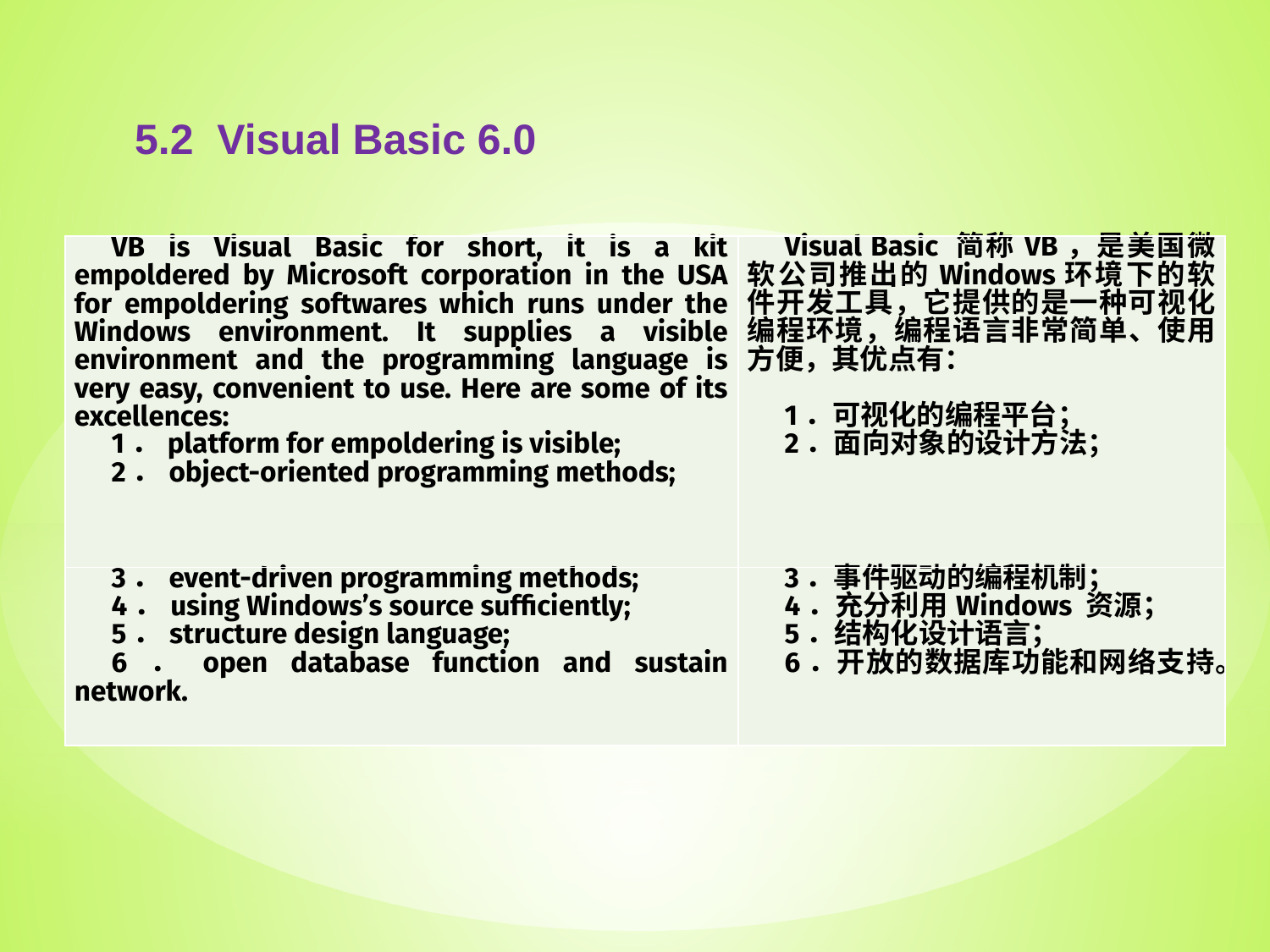

5.2  Visual Basic 6.0

| VB is Visual Basic for short, it is a kit empoldered by Microsoft corporation in the USA for empoldering softwares which runs under the Windows environment. It supplies a visible environment and the programming language is very easy, convenient to use. Here are some of its excellences: 1．platform for empoldering is visible; 2．object-oriented programming methods; | Visual Basic 简称VB，是美国微软公司推出的Windows环境下的软件开发工具，它提供的是一种可视化编程环境，编程语言非常简单、使用方便，其优点有：   1．可视化的编程平台； 2．面向对象的设计方法； |
| --- | --- |
| 3．event-driven programming methods; 4．using Windows’s source sufficiently; 5．structure design language; 6．open database function and sustain network. | 3．事件驱动的编程机制； 4．充分利用Windows 资源； 5．结构化设计语言； 6．开放的数据库功能和网络支持。 |